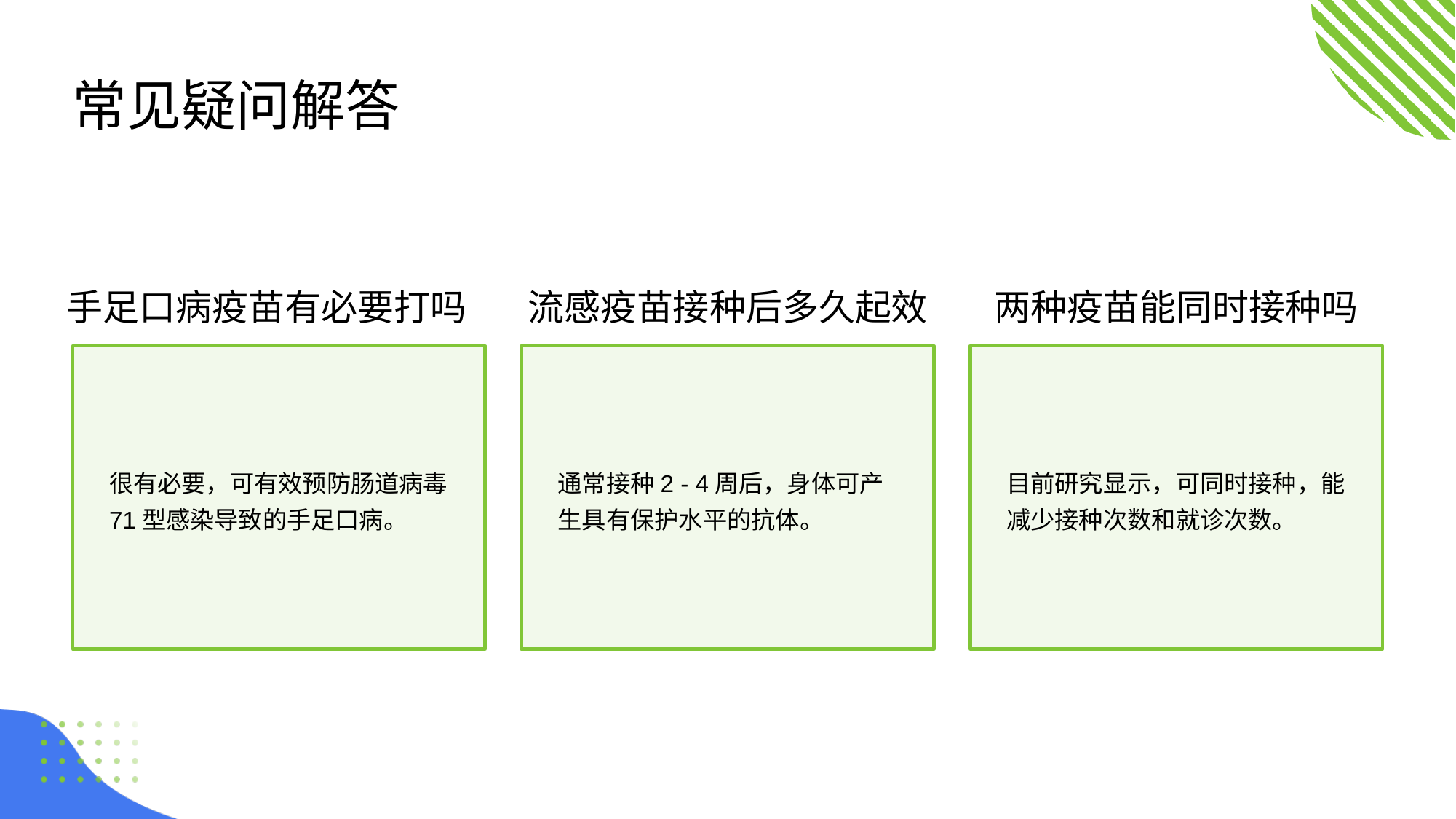

常见疑问解答
手足口病疫苗有必要打吗
流感疫苗接种后多久起效
两种疫苗能同时接种吗

很有必要，可有效预防肠道病毒71型感染导致的手足口病。
通常接种2 - 4周后，身体可产生具有保护水平的抗体。
目前研究显示，可同时接种，能减少接种次数和就诊次数。